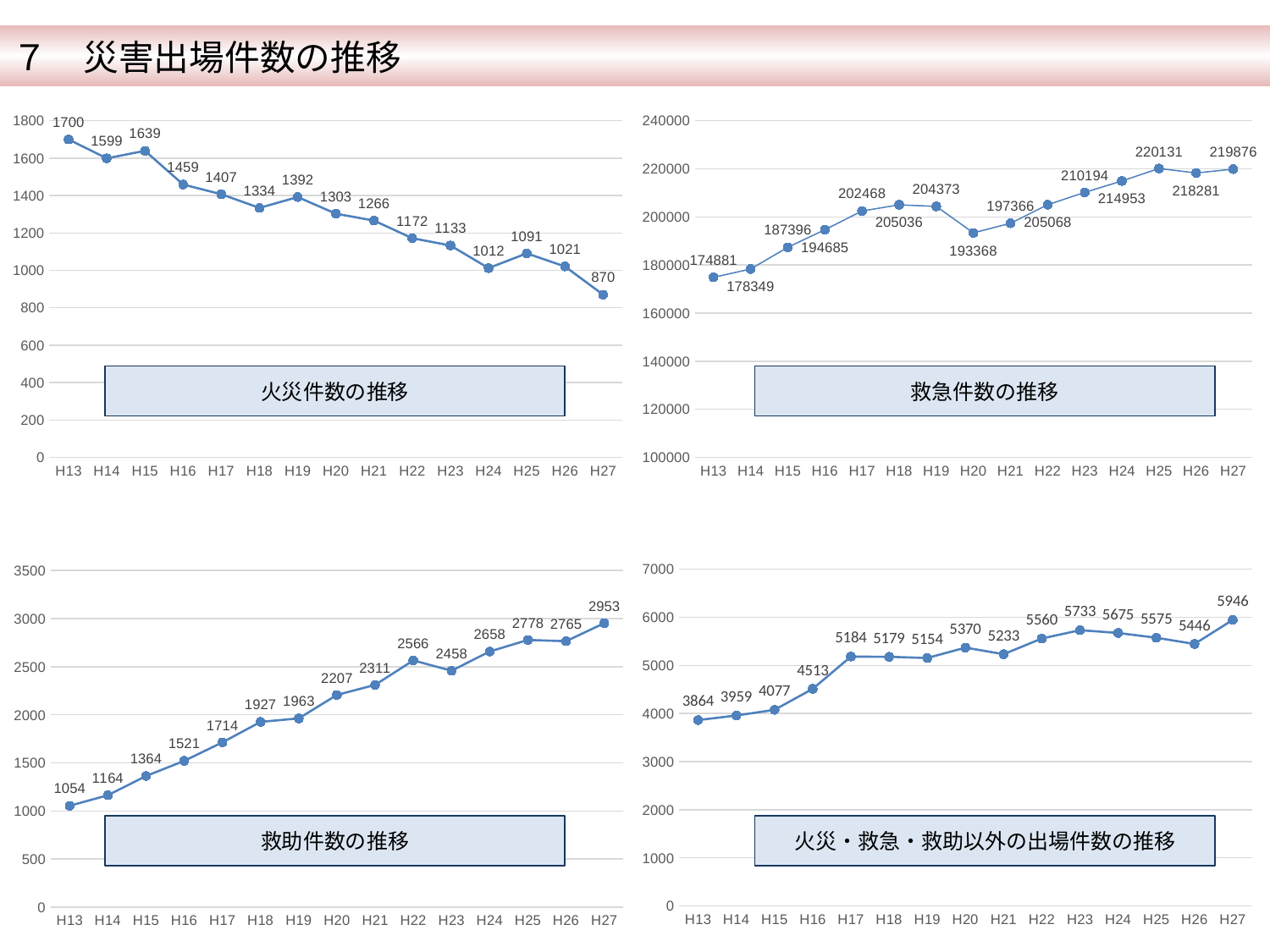

７　災害出場件数の推移

### Chart

| Category | 火災 |
|---|---|
| H13 | 1700.0 |
| H14 | 1599.0 |
| H15 | 1639.0 |
| H16 | 1459.0 |
| H17 | 1407.0 |
| H18 | 1334.0 |
| H19 | 1392.0 |
| H20 | 1303.0 |
| H21 | 1266.0 |
| H22 | 1172.0 |
| H23 | 1133.0 |
| H24 | 1012.0 |
| H25 | 1091.0 |
| H26 | 1021.0 |
| H27 | 870.0 |

### Chart

| Category | 救急 |
|---|---|
| H13 | 174881.0 |
| H14 | 178349.0 |
| H15 | 187396.0 |
| H16 | 194685.0 |
| H17 | 202468.0 |
| H18 | 205036.0 |
| H19 | 204373.0 |
| H20 | 193368.0 |
| H21 | 197366.0 |
| H22 | 205068.0 |
| H23 | 210194.0 |
| H24 | 214953.0 |
| H25 | 220131.0 |
| H26 | 218281.0 |
| H27 | 219876.0 |
火災件数の推移
救急件数の推移

### Chart

| Category | その他 |
|---|---|
| H13 | 3864.0 |
| H14 | 3959.0 |
| H15 | 4077.0 |
| H16 | 4513.0 |
| H17 | 5184.0 |
| H18 | 5179.0 |
| H19 | 5154.0 |
| H20 | 5370.0 |
| H21 | 5233.0 |
| H22 | 5560.0 |
| H23 | 5733.0 |
| H24 | 5675.0 |
| H25 | 5575.0 |
| H26 | 5446.0 |
| H27 | 5946.0 |

### Chart

| Category | 救助 |
|---|---|
| H13 | 1054.0 |
| H14 | 1164.0 |
| H15 | 1364.0 |
| H16 | 1521.0 |
| H17 | 1714.0 |
| H18 | 1927.0 |
| H19 | 1963.0 |
| H20 | 2207.0 |
| H21 | 2311.0 |
| H22 | 2566.0 |
| H23 | 2458.0 |
| H24 | 2658.0 |
| H25 | 2778.0 |
| H26 | 2765.0 |
| H27 | 2953.0 |
救助件数の推移
火災・救急・救助以外の出場件数の推移